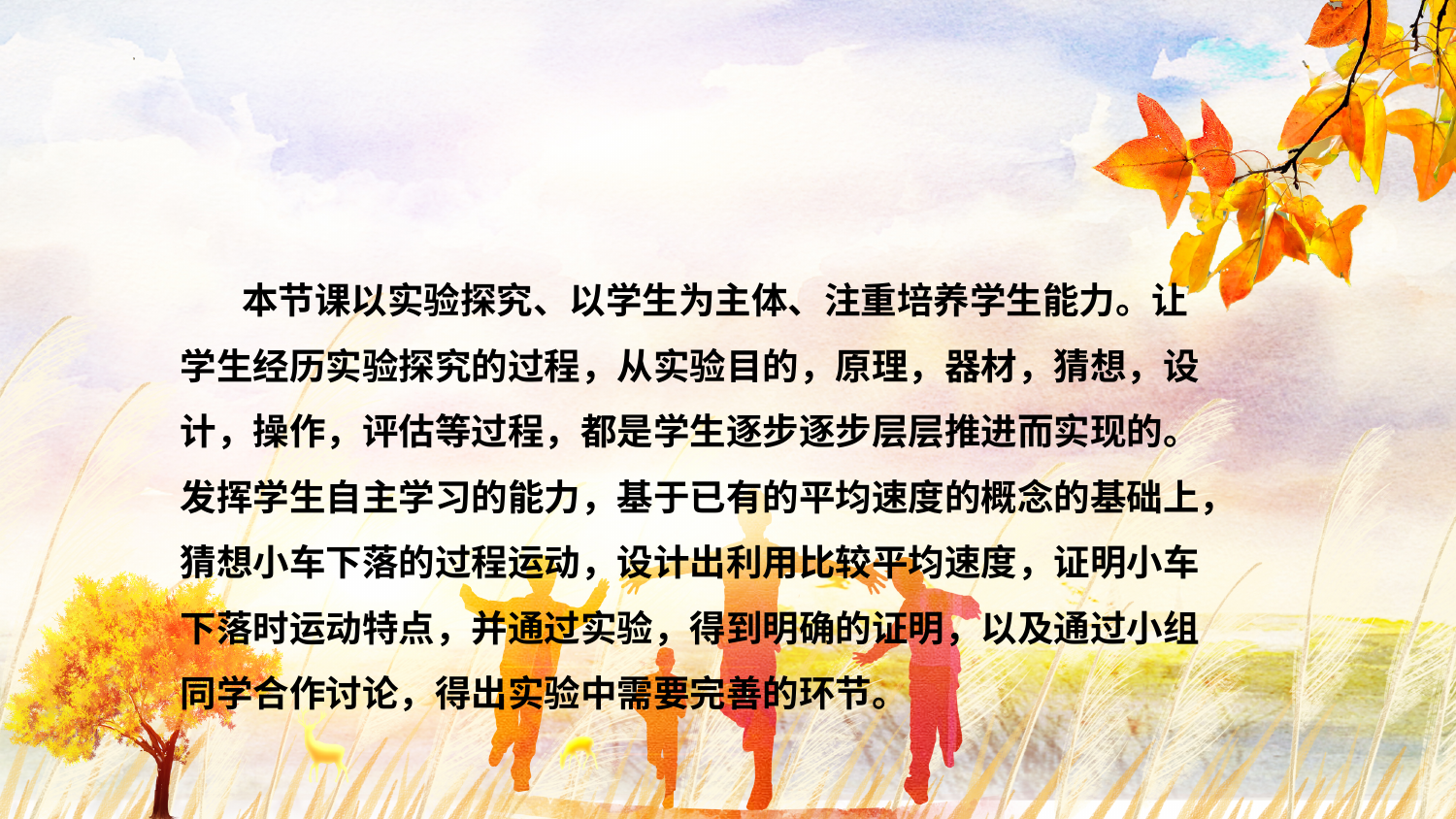

本节课以实验探究、以学生为主体、注重培养学生能力。让学生经历实验探究的过程，从实验目的，原理，器材，猜想，设计，操作，评估等过程，都是学生逐步逐步层层推进而实现的。发挥学生自主学习的能力，基于已有的平均速度的概念的基础上，猜想小车下落的过程运动，设计出利用比较平均速度，证明小车下落时运动特点，并通过实验，得到明确的证明，以及通过小组同学合作讨论，得出实验中需要完善的环节。